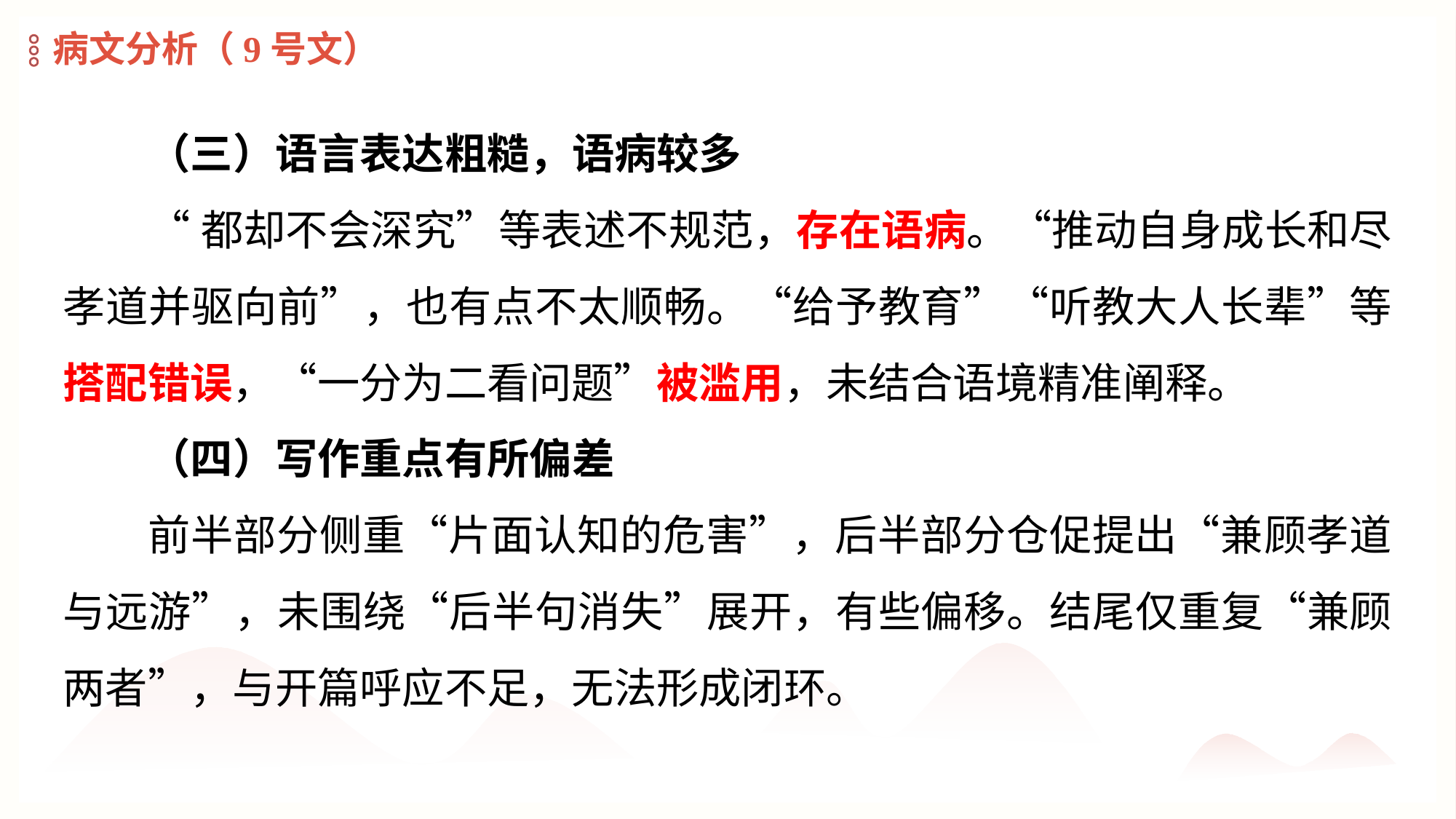

病文分析（9号文）
（三）语言表达粗糙，语病较多
“都却不会深究”等表述不规范，存在语病。“推动自身成长和尽孝道并驱向前”，也有点不太顺畅。“给予教育”“听教大人长辈”等搭配错误，“一分为二看问题”被滥用，未结合语境精准阐释。
（四）写作重点有所偏差
前半部分侧重“片面认知的危害”，后半部分仓促提出“兼顾孝道与远游”，未围绕“后半句消失”展开，有些偏移。结尾仅重复“兼顾两者”，与开篇呼应不足，无法形成闭环。